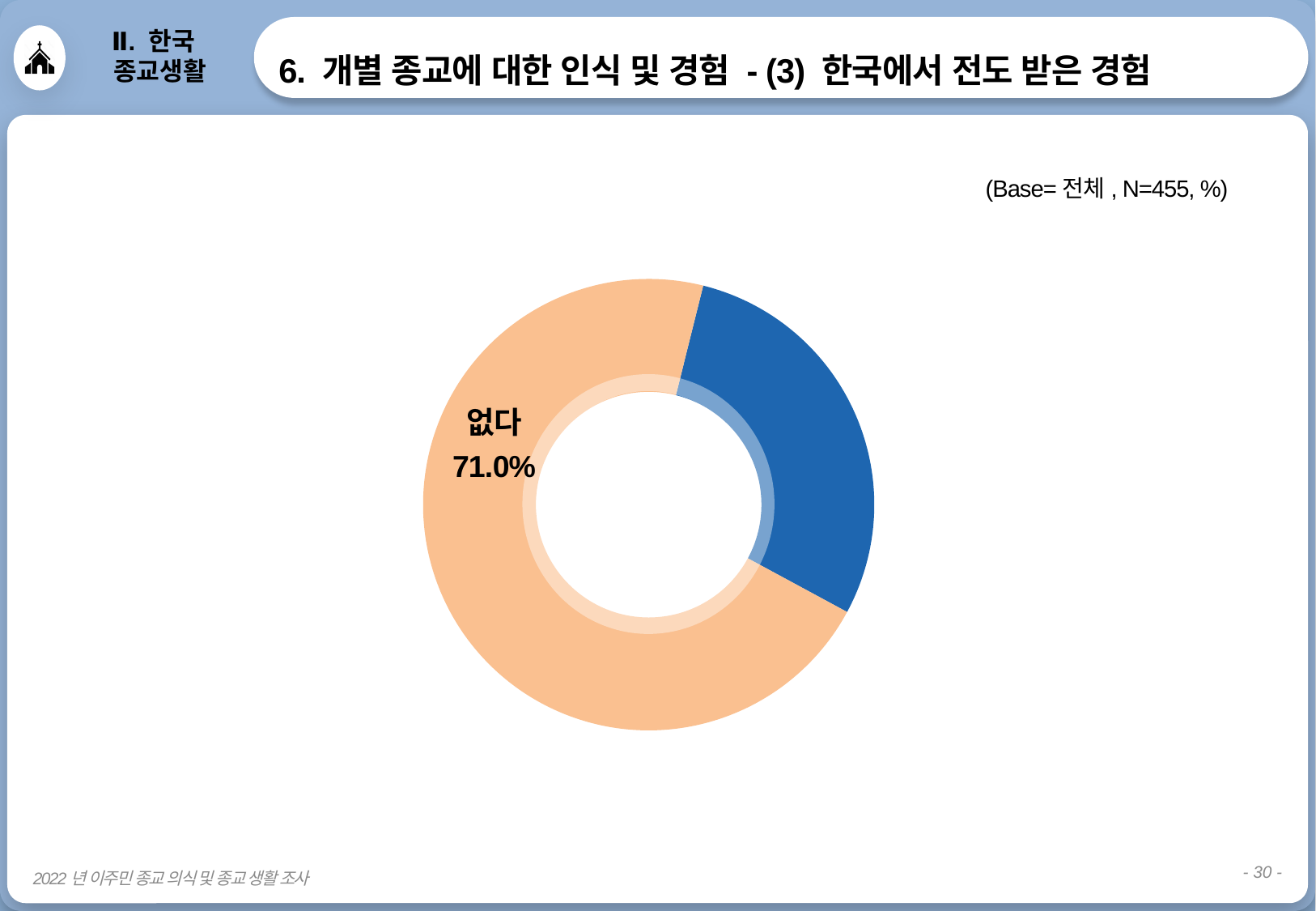

Ⅱ. 한국
 종교생활
6. 개별 종교에 대한 인식 및 경험 - (3) 한국에서 전도 받은 경험
(Base=전체, N=455, %)

### Chart

| Category | 열1 |
|---|---|
| 지금처럼 계속 하고 싶다 | 29.0 |
| 지금보다 더 하고 싶다 | 71.0 |
없다
71.0%
있다
29.0%